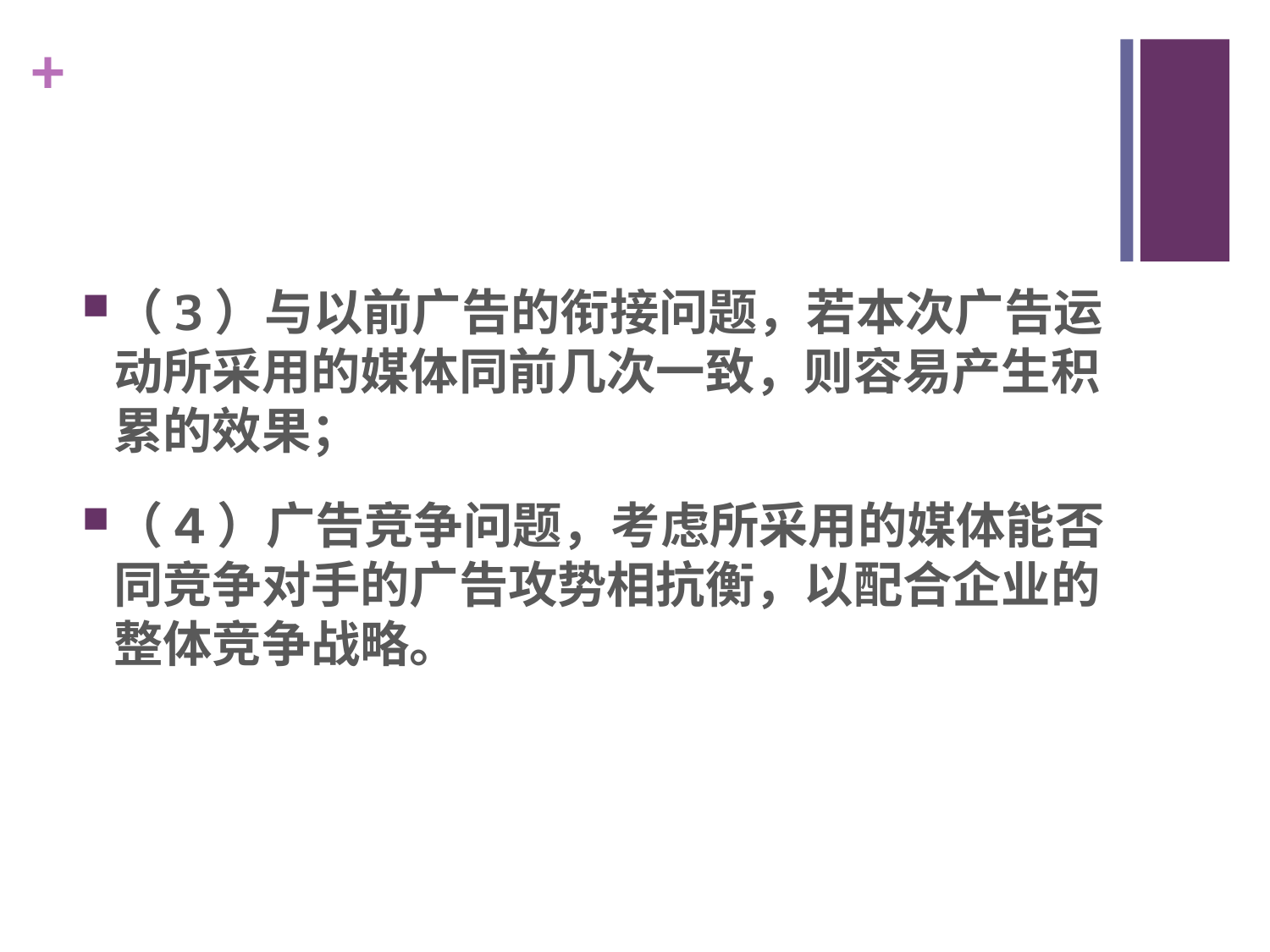

#
（3）与以前广告的衔接问题，若本次广告运动所采用的媒体同前几次一致，则容易产生积累的效果；
（4）广告竞争问题，考虑所采用的媒体能否同竞争对手的广告攻势相抗衡，以配合企业的整体竞争战略。